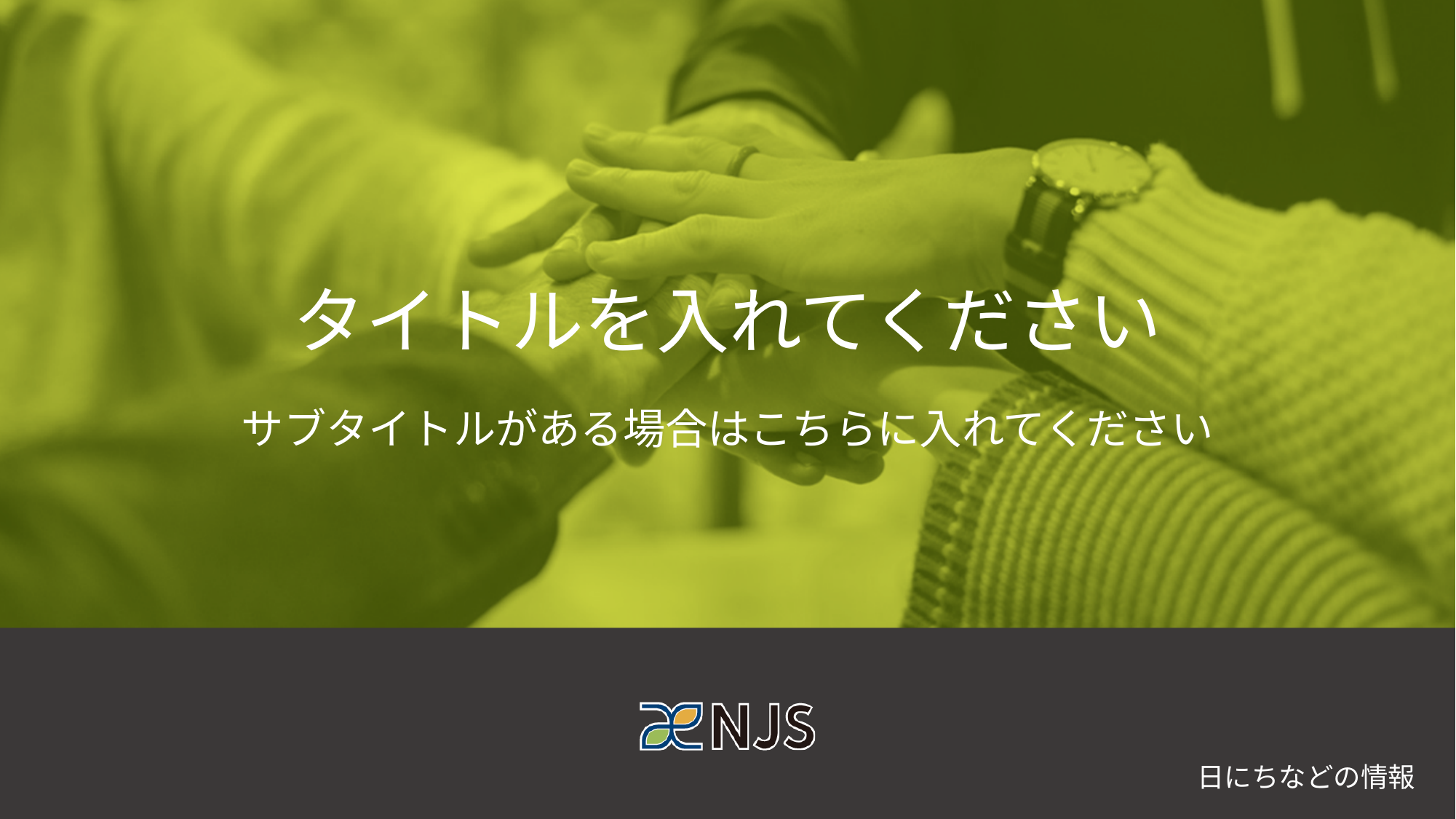

タイトルを入れてください
サブタイトルがある場合はこちらに入れてください
日にちなどの情報